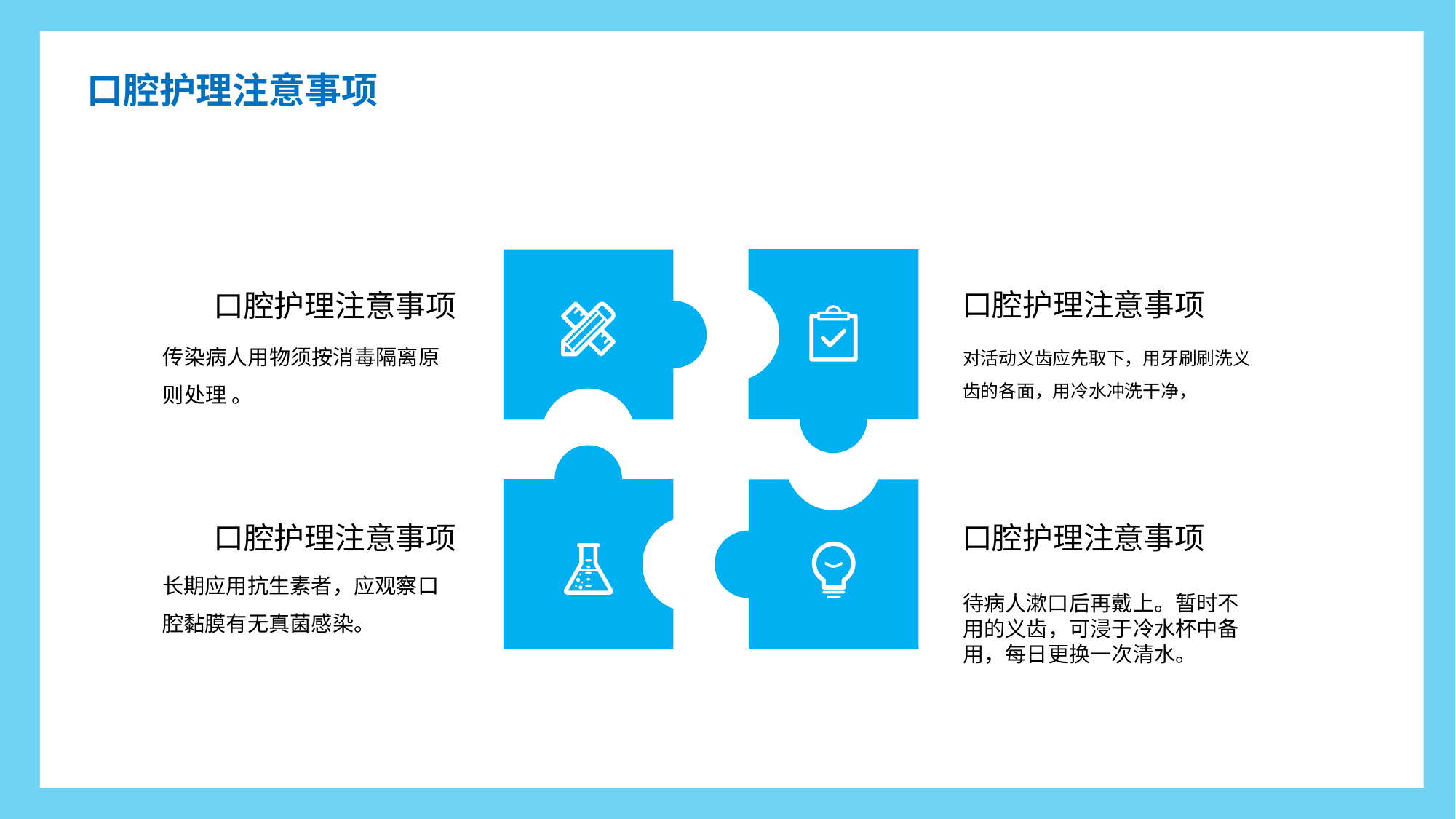

口腔护理注意事项

口腔护理注意事项
口腔护理注意事项

传染病人用物须按消毒隔离原则处理 。
对活动义齿应先取下，用牙刷刷洗义齿的各面，用冷水冲洗干净，

口腔护理注意事项
口腔护理注意事项

长期应用抗生素者，应观察口腔黏膜有无真菌感染。
待病人漱口后再戴上。暂时不用的义齿，可浸于冷水杯中备用，每日更换一次清水。